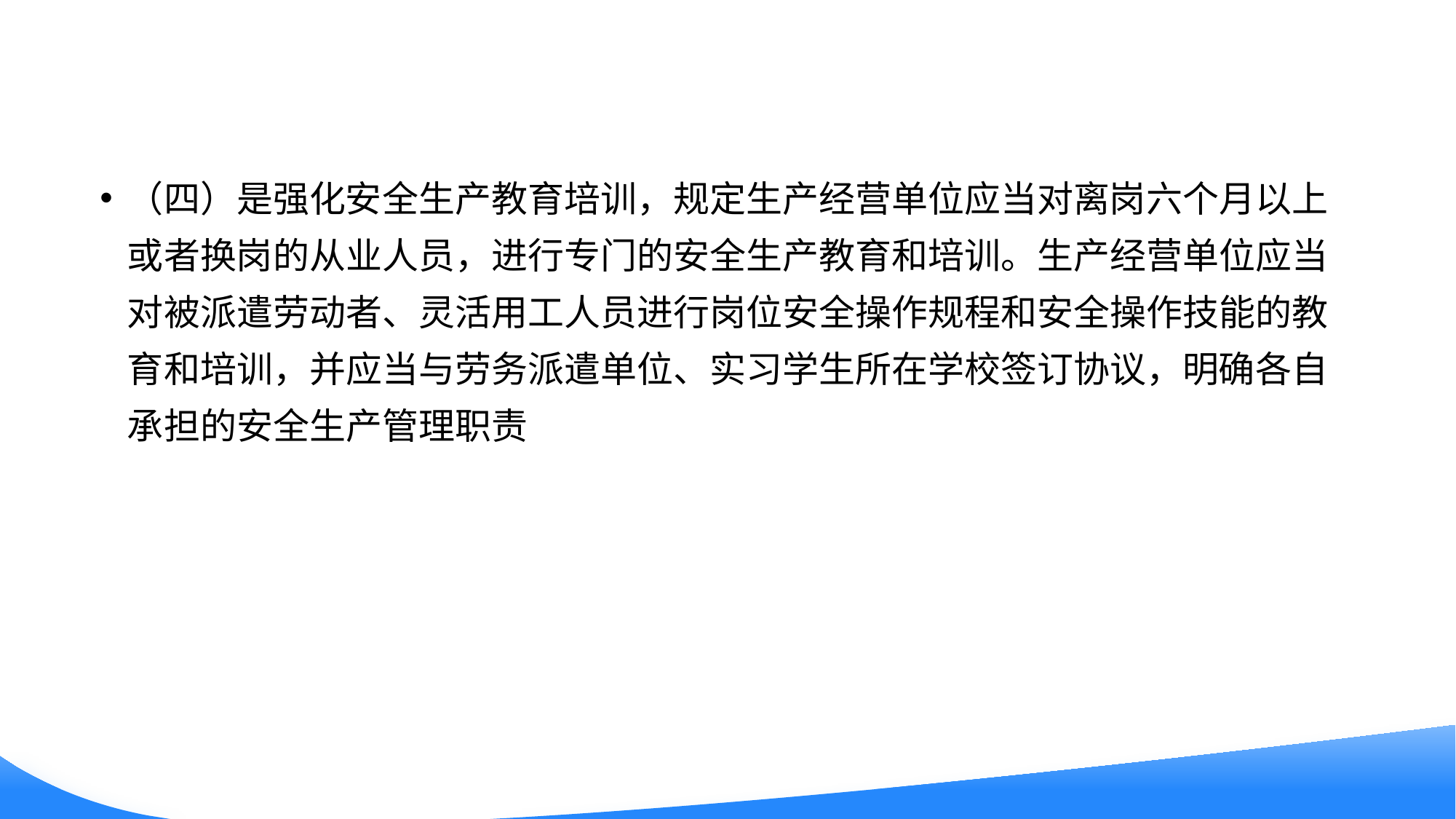

#
（四）是强化安全生产教育培训，规定生产经营单位应当对离岗六个月以上或者换岗的从业人员，进行专门的安全生产教育和培训。生产经营单位应当对被派遣劳动者、灵活用工人员进行岗位安全操作规程和安全操作技能的教育和培训，并应当与劳务派遣单位、实习学生所在学校签订协议，明确各自承担的安全生产管理职责